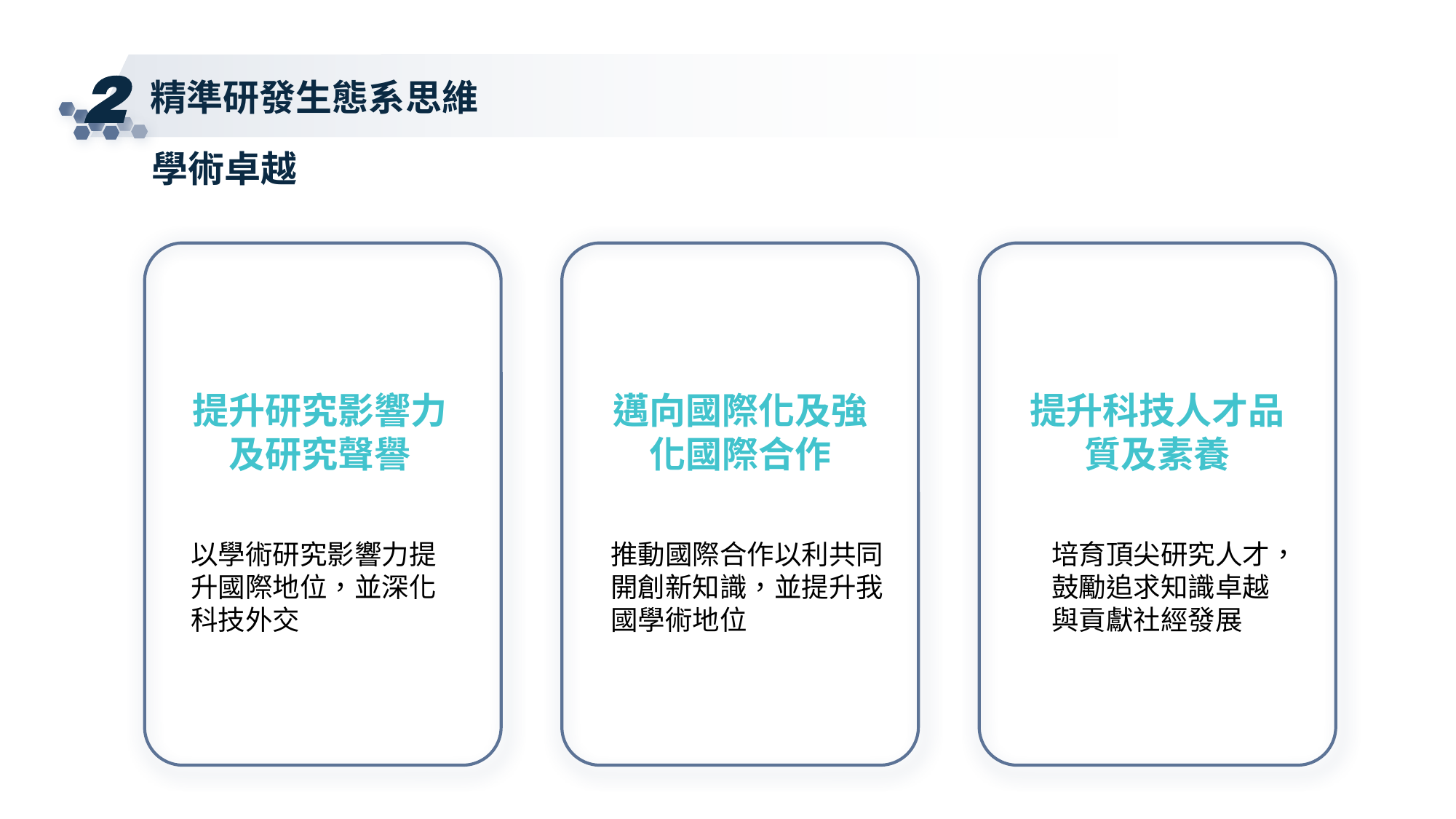

2

精準研發生態系思維
學術卓越

提升科技人才品質及素養
邁向國際化及強化國際合作
提升研究影響力及研究聲譽
以學術研究影響力提升國際地位，並深化科技外交
推動國際合作以利共同開創新知識，並提升我國學術地位
培育頂尖研究人才，鼓勵追求知識卓越與貢獻社經發展